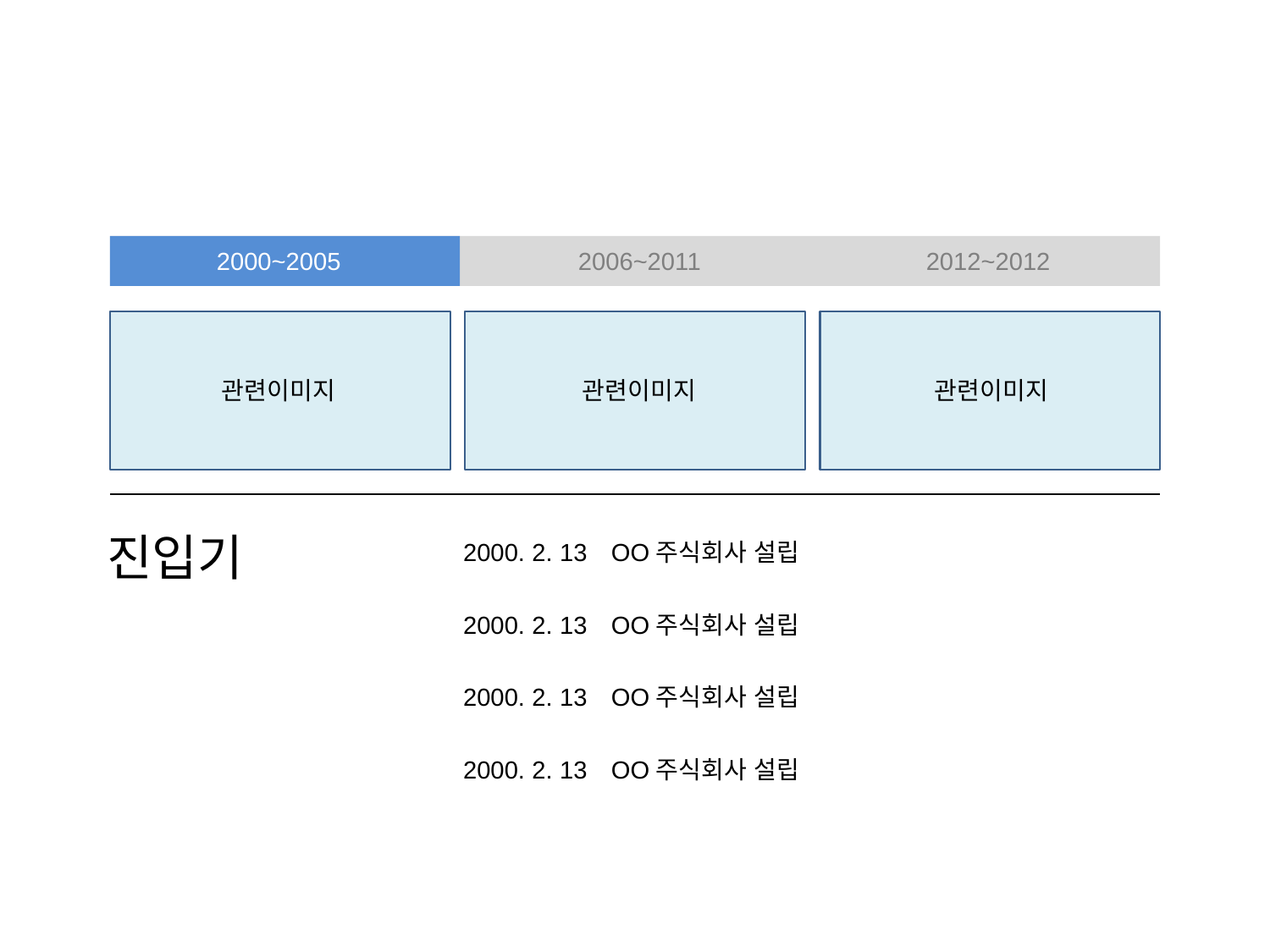

2006~2011
2000~2005
2012~2012

관련이미지
관련이미지
관련이미지
진입기
2000. 2. 13
OO주식회사 설립
2000. 2. 13
OO주식회사 설립
2000. 2. 13
OO주식회사 설립
2000. 2. 13
OO주식회사 설립